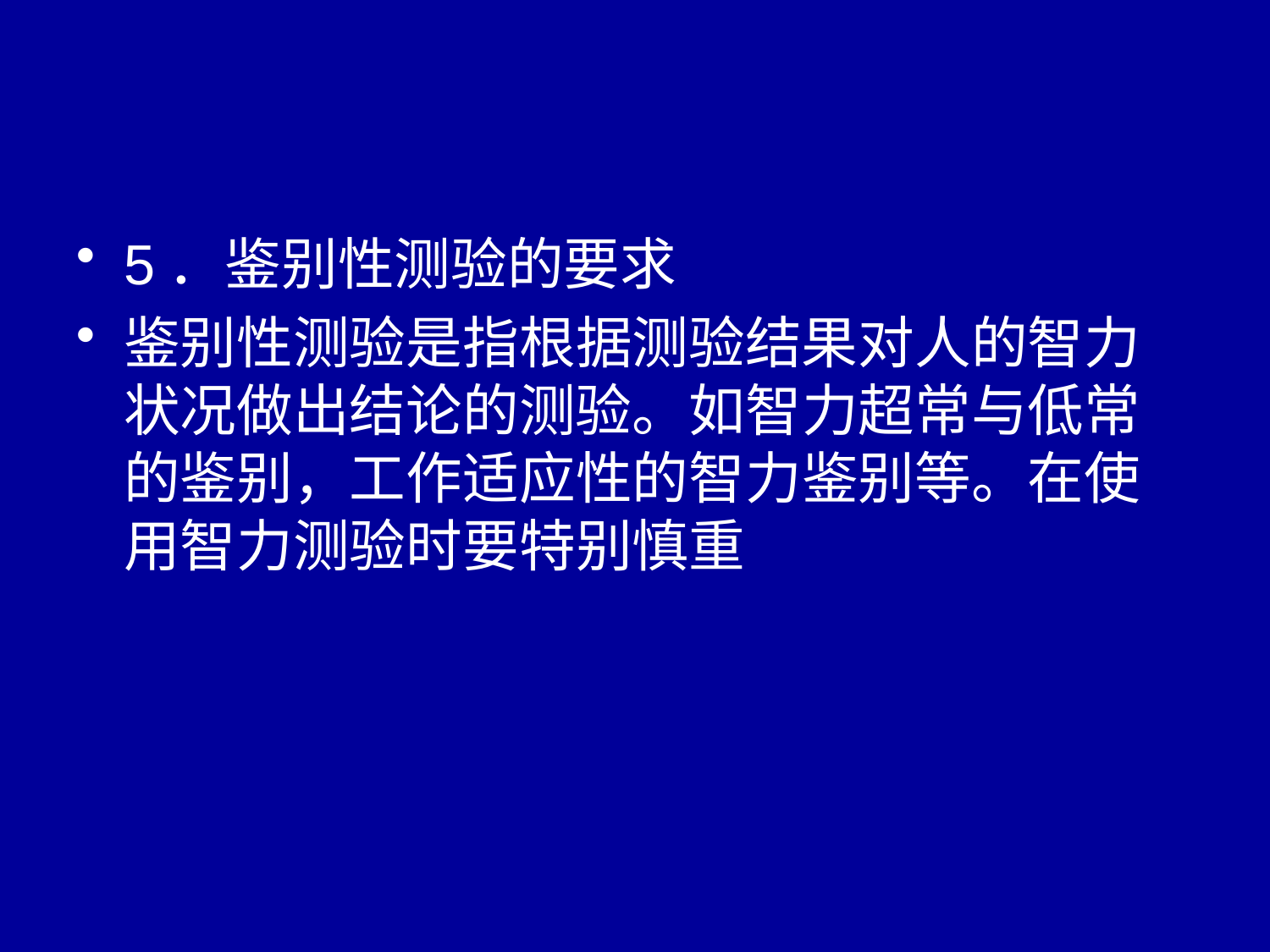

5．鉴别性测验的要求
鉴别性测验是指根据测验结果对人的智力状况做出结论的测验。如智力超常与低常的鉴别，工作适应性的智力鉴别等。在使用智力测验时要特别慎重